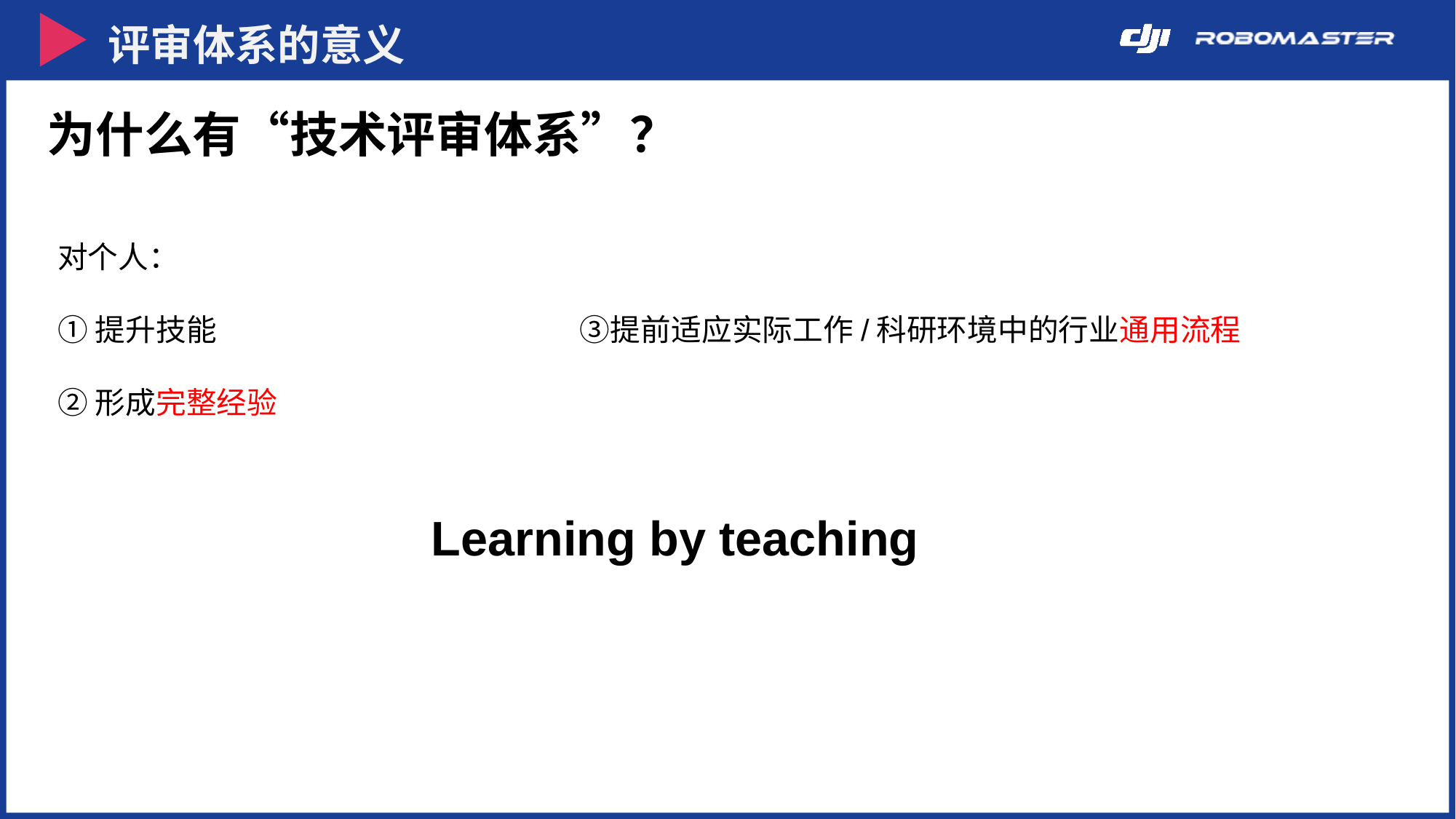

评审体系的意义
为什么有“技术评审体系”？
对个人：
①提升技能                                                      ③提前适应实际工作/科研环境中的行业通用流程
②形成完整经验
Learning by teaching